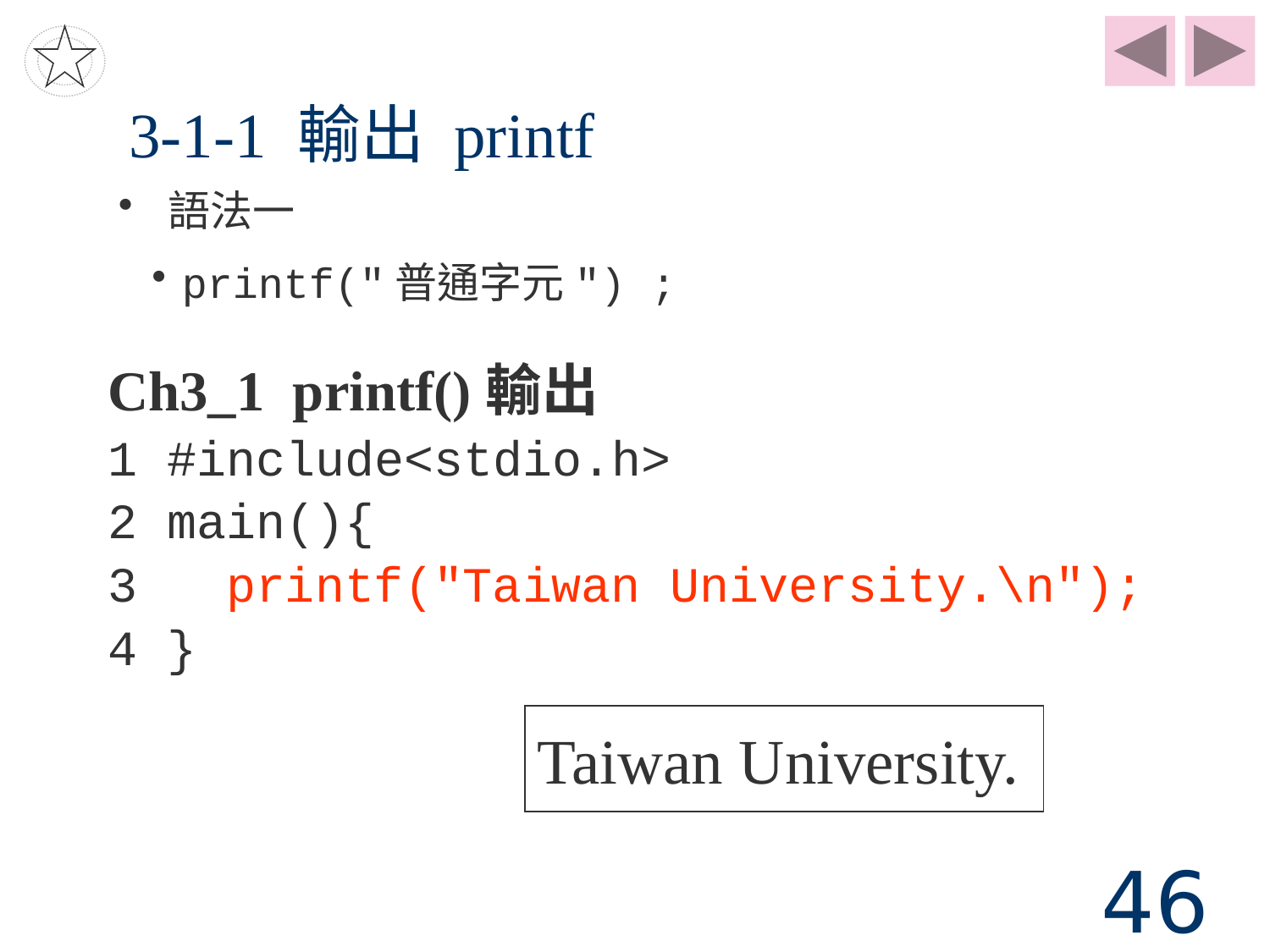

# 3-1-1 輸出 printf
 語法一
printf("普通字元") ;
Ch3_1  printf()輸出
1 #include<stdio.h>
2 main(){
3   printf("Taiwan University.\n");
4 }
Taiwan University.
46